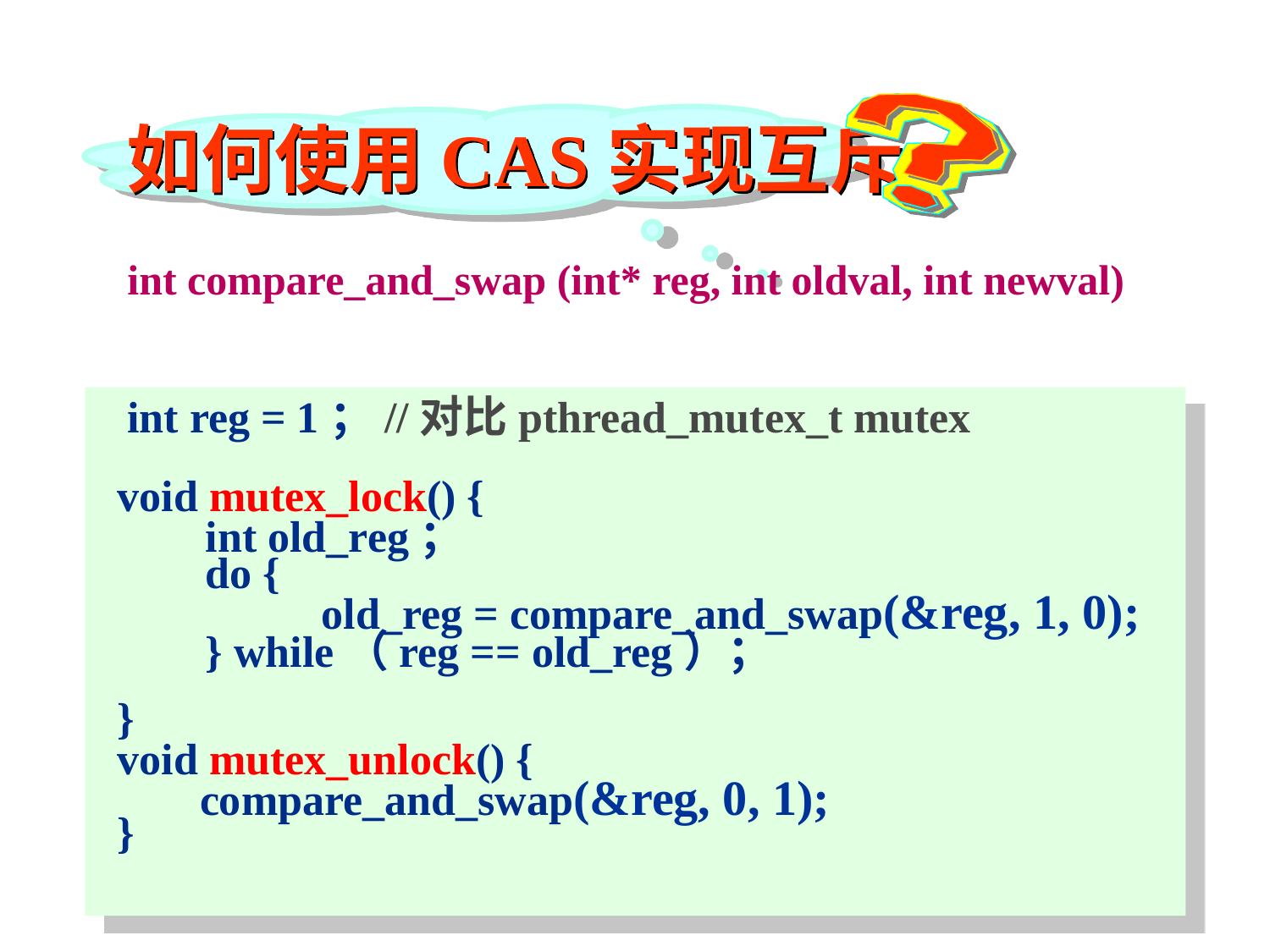

如何使用CAS实现互斥
int compare_and_swap (int* reg, int oldval, int newval)

int reg = 1；//对比pthread_mutex_t mutex
void mutex_lock() {

}
        int old_reg；
        do {
	       old_reg = compare_and_swap(&reg, 1, 0);
        } while（reg == old_reg）；
void mutex_unlock() {

}
compare_and_swap(&reg, 0, 1);